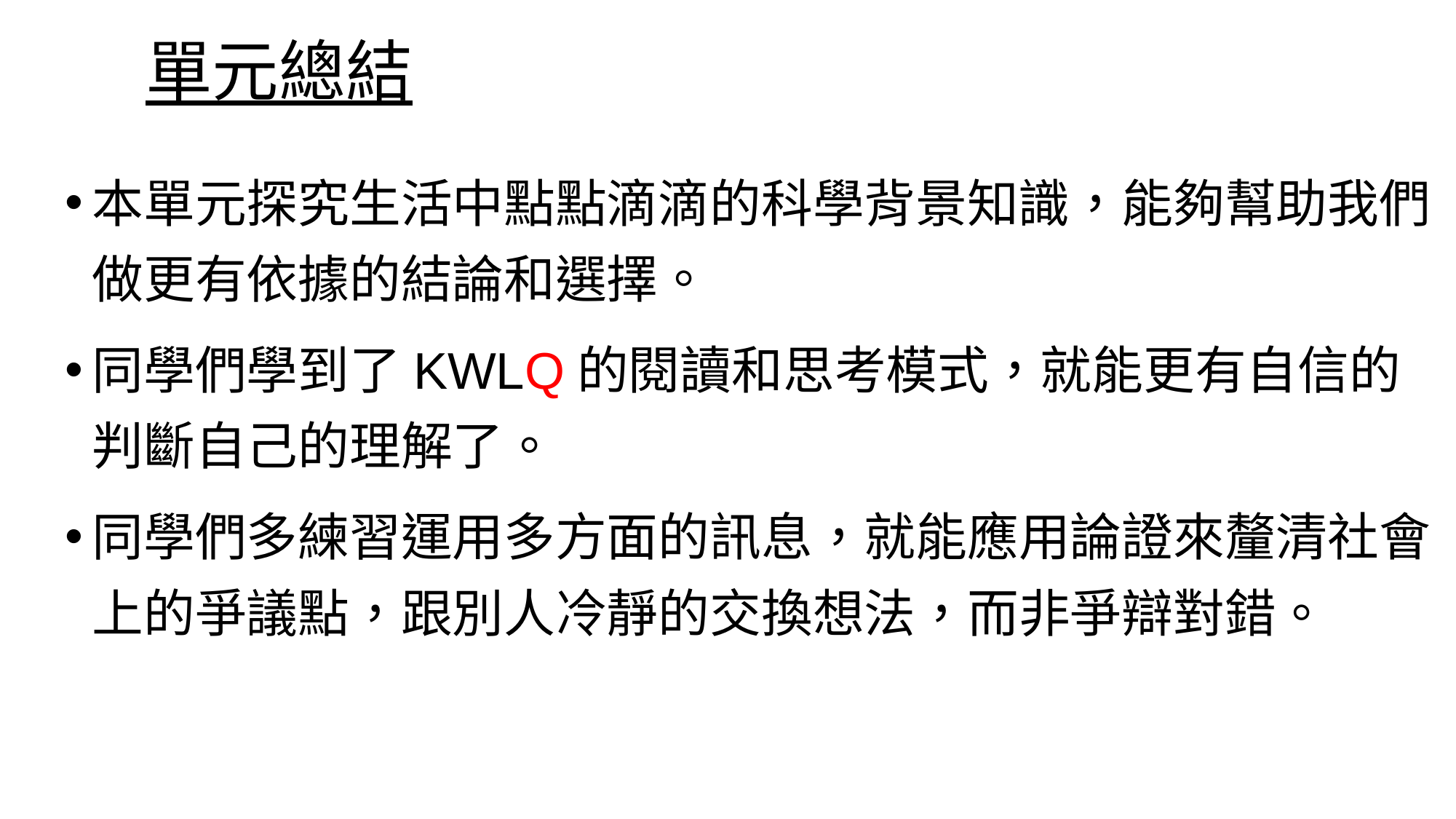

單元總結
本單元探究生活中點點滴滴的科學背景知識，能夠幫助我們做更有依據的結論和選擇。
同學們學到了KWLQ的閱讀和思考模式，就能更有自信的判斷自己的理解了。
同學們多練習運用多方面的訊息，就能應用論證來釐清社會上的爭議點，跟別人冷靜的交換想法，而非爭辯對錯。